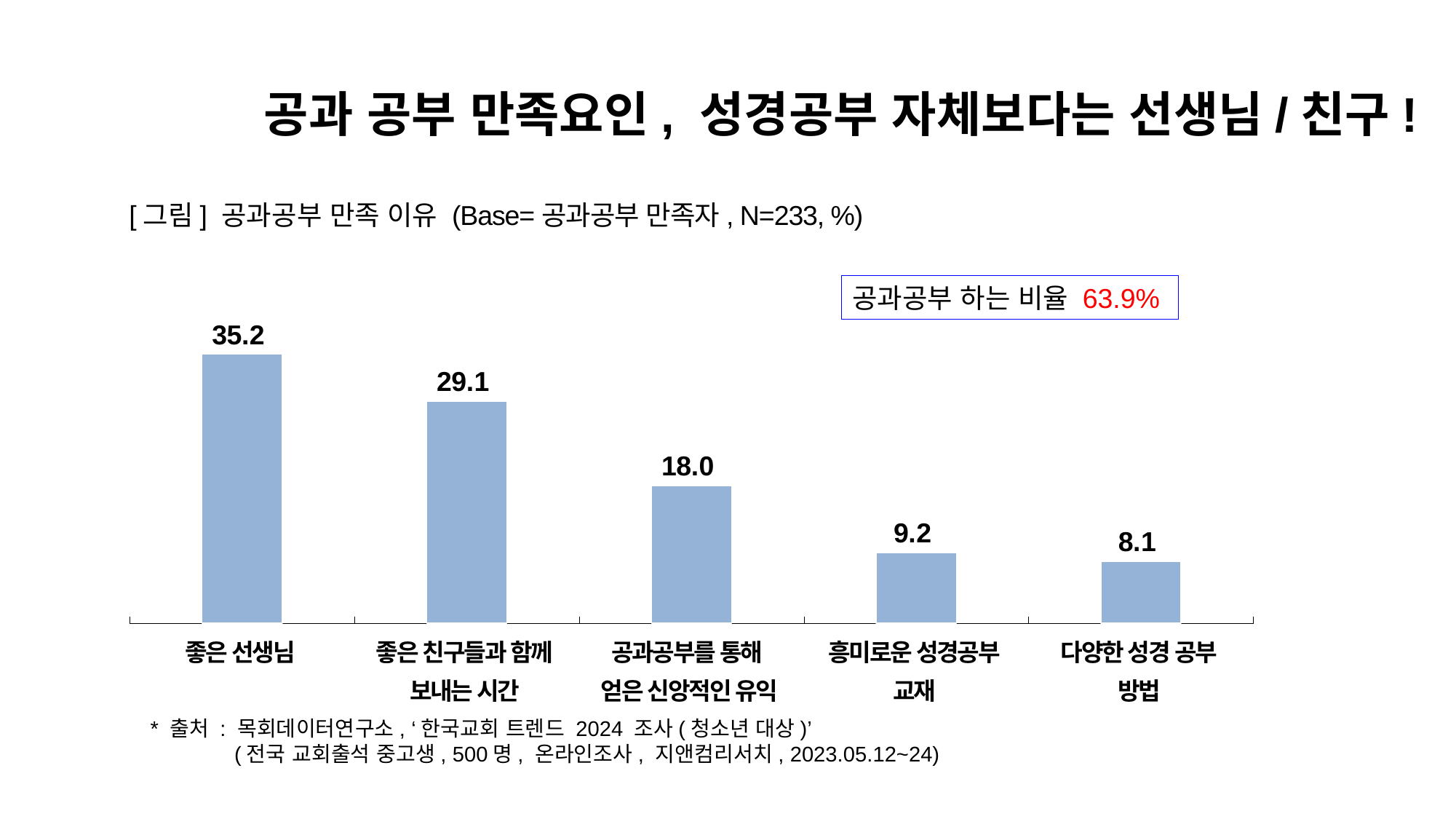

공과 공부 만족요인, 성경공부 자체보다는 선생님/친구!
[그림] 공과공부 만족 이유 (Base=공과공부 만족자, N=233, %)

### Chart

| Category | 개신교인 |
|---|---|
공과공부 하는 비율 63.9%
| 좋은 선생님 | 좋은 친구들과 함께 보내는 시간 | 공과공부를 통해 얻은 신앙적인 유익 | 흥미로운 성경공부 교재 | 다양한 성경 공부 방법 |
| --- | --- | --- | --- | --- |
* 출처 : 목회데이터연구소, ‘한국교회 트렌드 2024 조사(청소년 대상)’
              (전국 교회출석 중고생, 500명, 온라인조사, 지앤컴리서치, 2023.05.12~24)